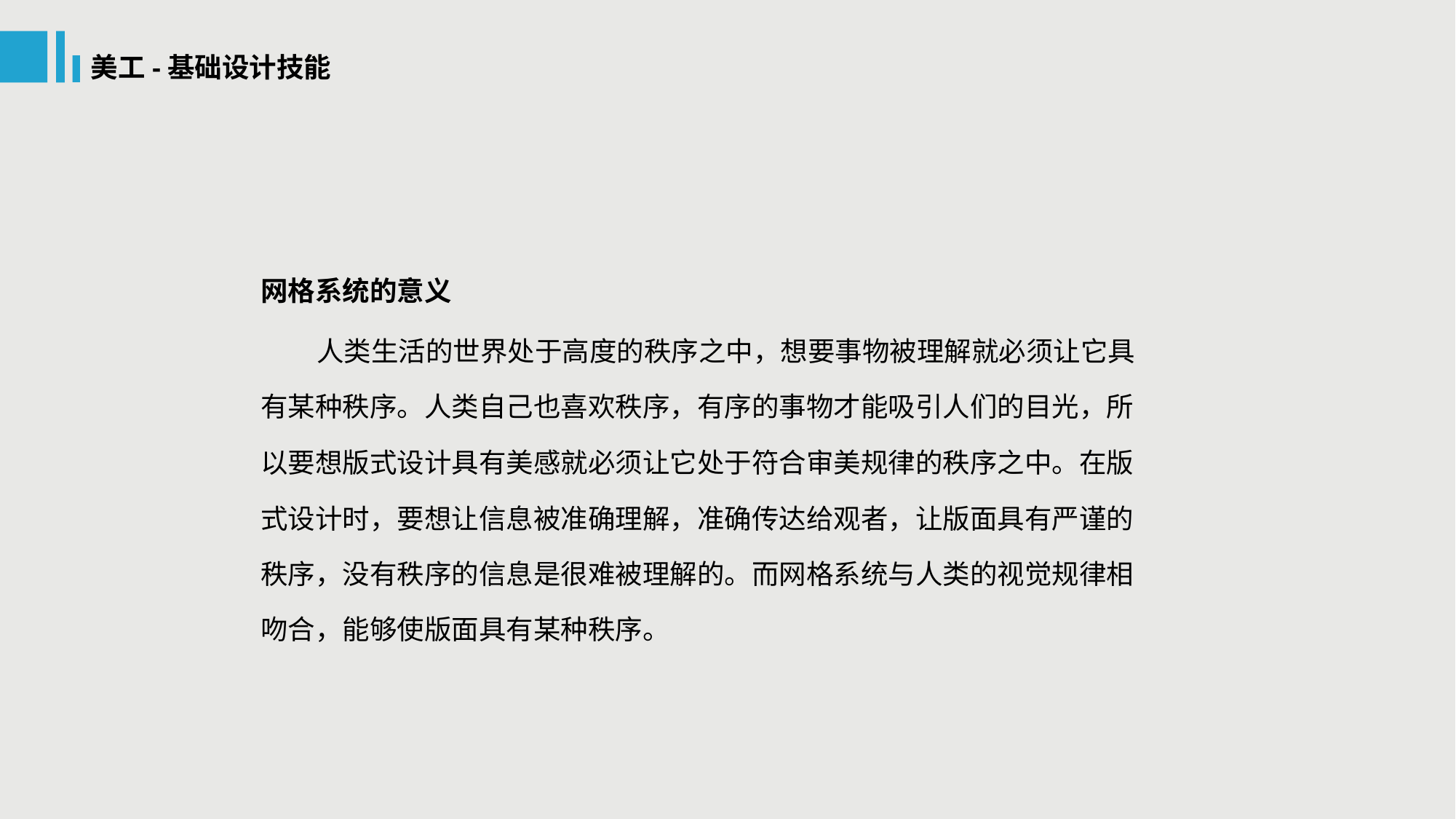

美工-基础设计技能
网格系统的意义

        人类生活的世界处于高度的秩序之中，想要事物被理解就必须让它具有某种秩序。人类自己也喜欢秩序，有序的事物才能吸引人们的目光，所以要想版式设计具有美感就必须让它处于符合审美规律的秩序之中。在版式设计时，要想让信息被准确理解，准确传达给观者，让版面具有严谨的秩序，没有秩序的信息是很难被理解的。而网格系统与人类的视觉规律相吻合，能够使版面具有某种秩序。